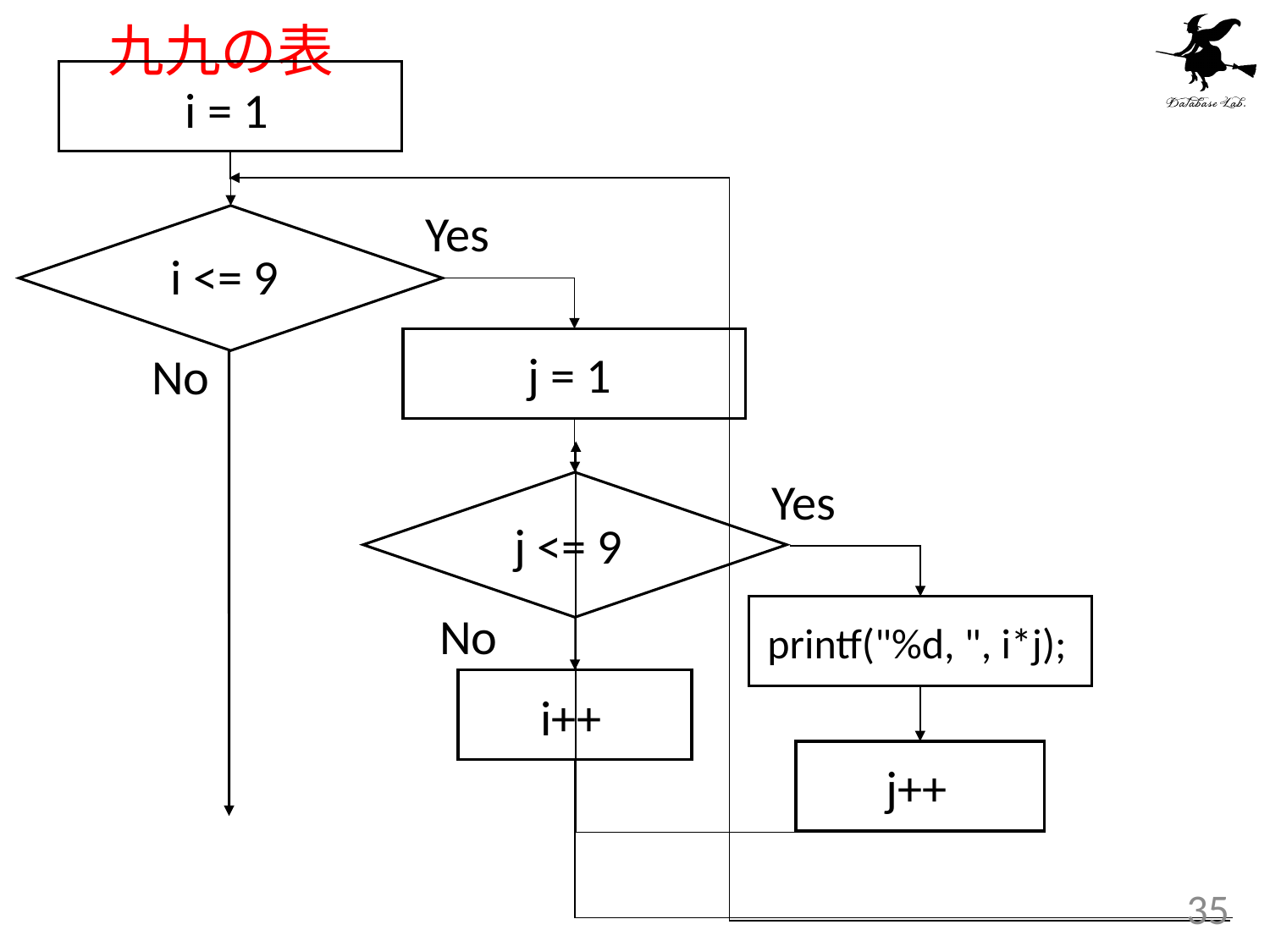

# 九九の表

i = 1
Yes

i <= 9

j = 1
No

Yes

j <= 9

No
printf("%d, ", i*j);

i++

j++
35